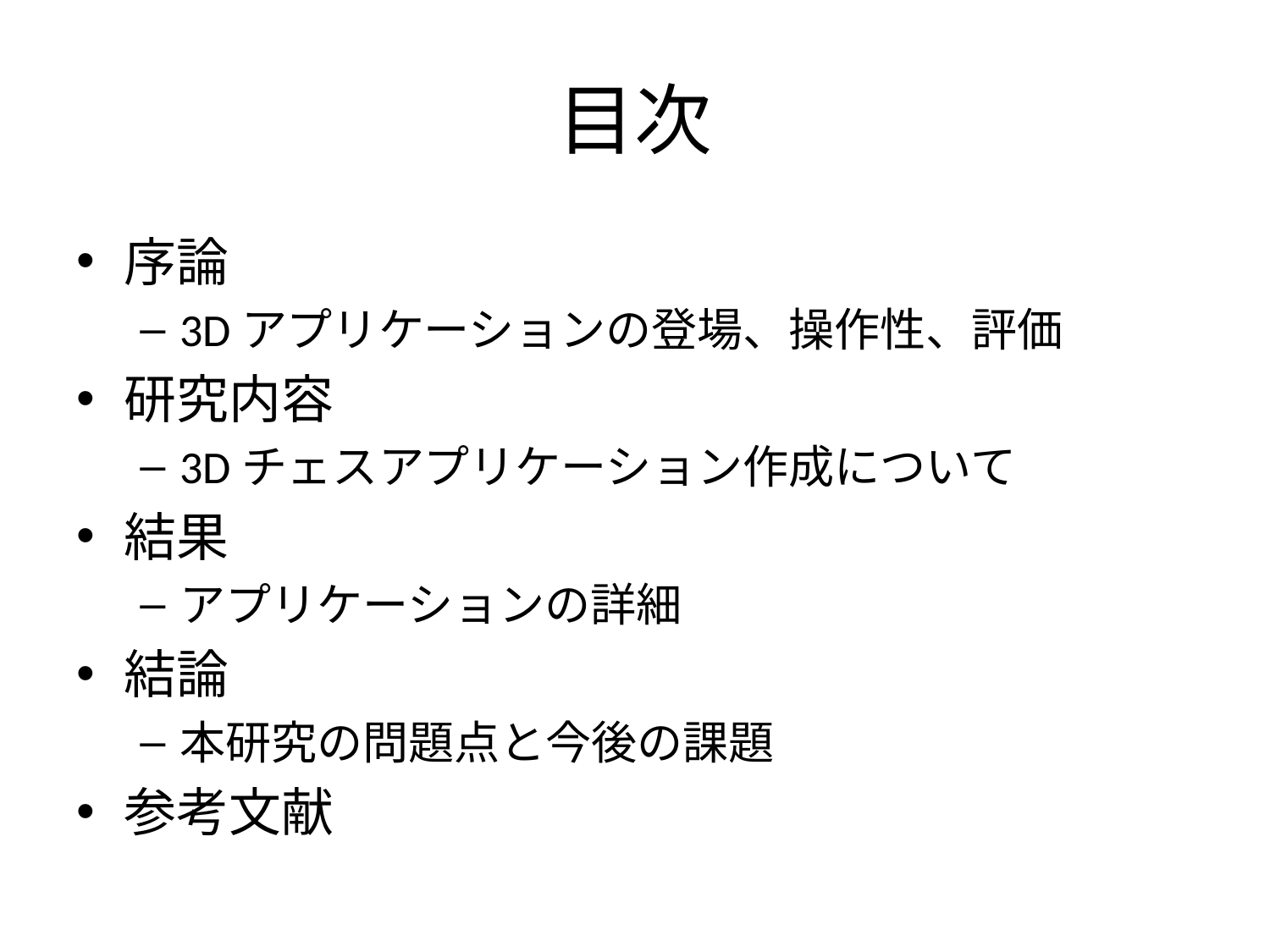

# 目次
序論
3Dアプリケーションの登場、操作性、評価
研究内容
3Dチェスアプリケーション作成について
結果
アプリケーションの詳細
結論
本研究の問題点と今後の課題
参考文献